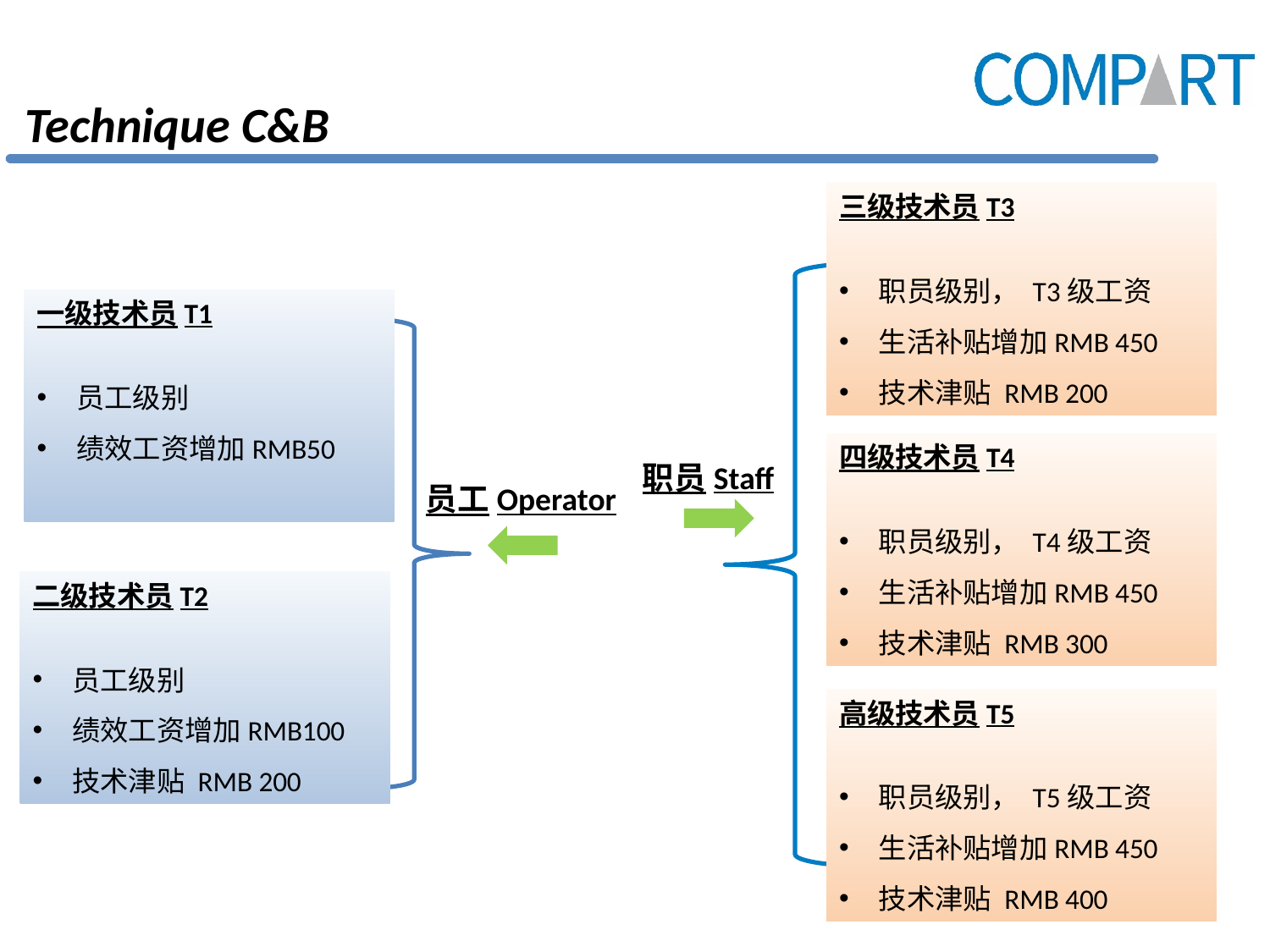

31
# Technique C&B
三级技术员T3

职员级别， T3级工资
生活补贴增加RMB 450
技术津贴 RMB 200

一级技术员T1

员工级别
绩效工资增加RMB50

四级技术员T4

职员级别， T4级工资
生活补贴增加RMB 450
技术津贴 RMB 300
职员Staff
员工Operator

二级技术员T2

员工级别
绩效工资增加RMB100
技术津贴 RMB 200
高级技术员T5

职员级别， T5级工资
生活补贴增加RMB 450
技术津贴 RMB 400